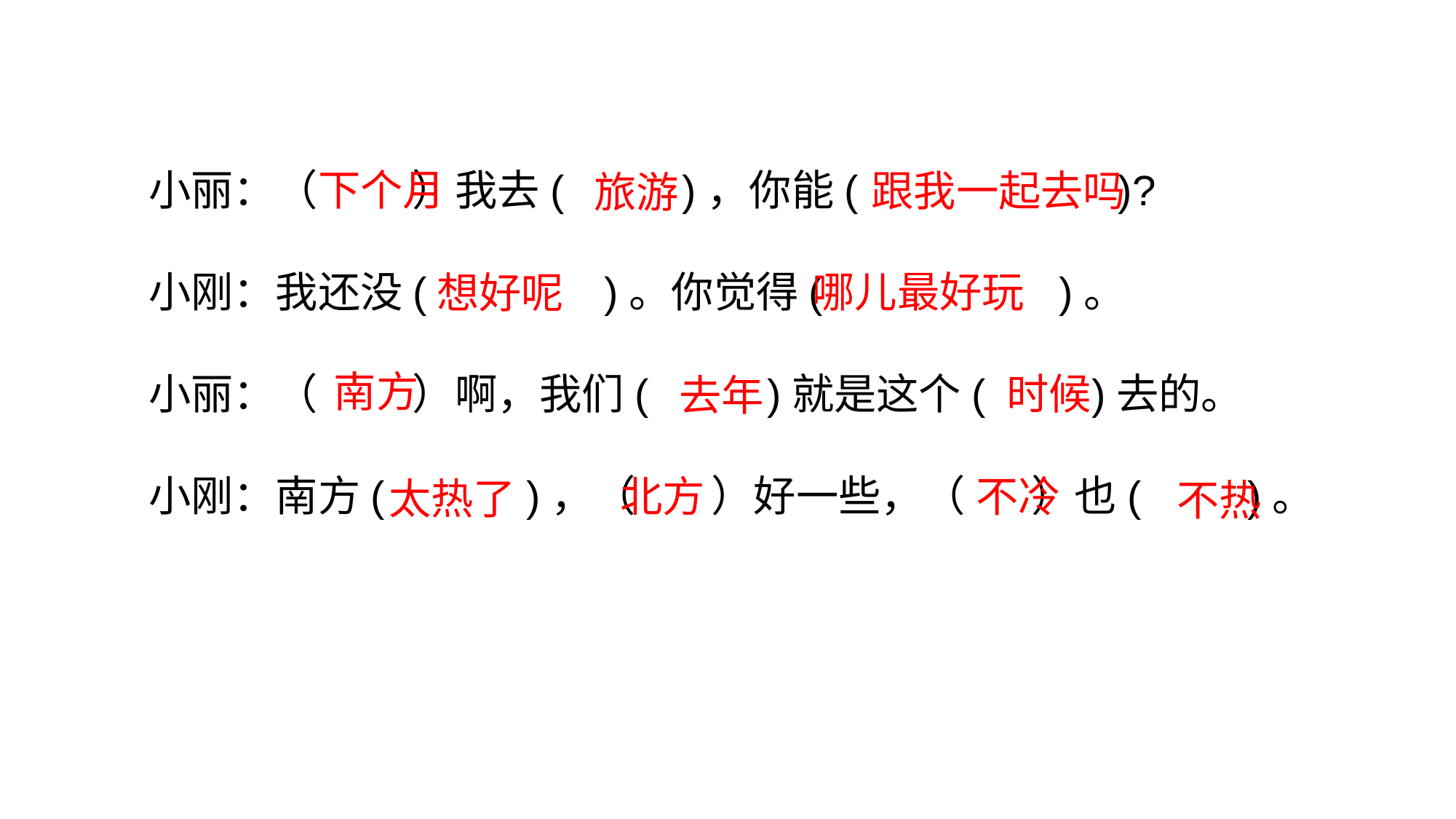

小丽：（          ）我去(          )，你能(                      )?

小刚：我还没(               )。你觉得(                    )。

小丽：（          ）啊，我们(          )就是这个(         )去的。

小刚：南方(            )，（        ）好一些，（       ）也(         )。
下个月
跟我一起去吗
旅游
哪儿最好玩
想好呢
南方
时候
去年
北方
不冷
太热了
不热